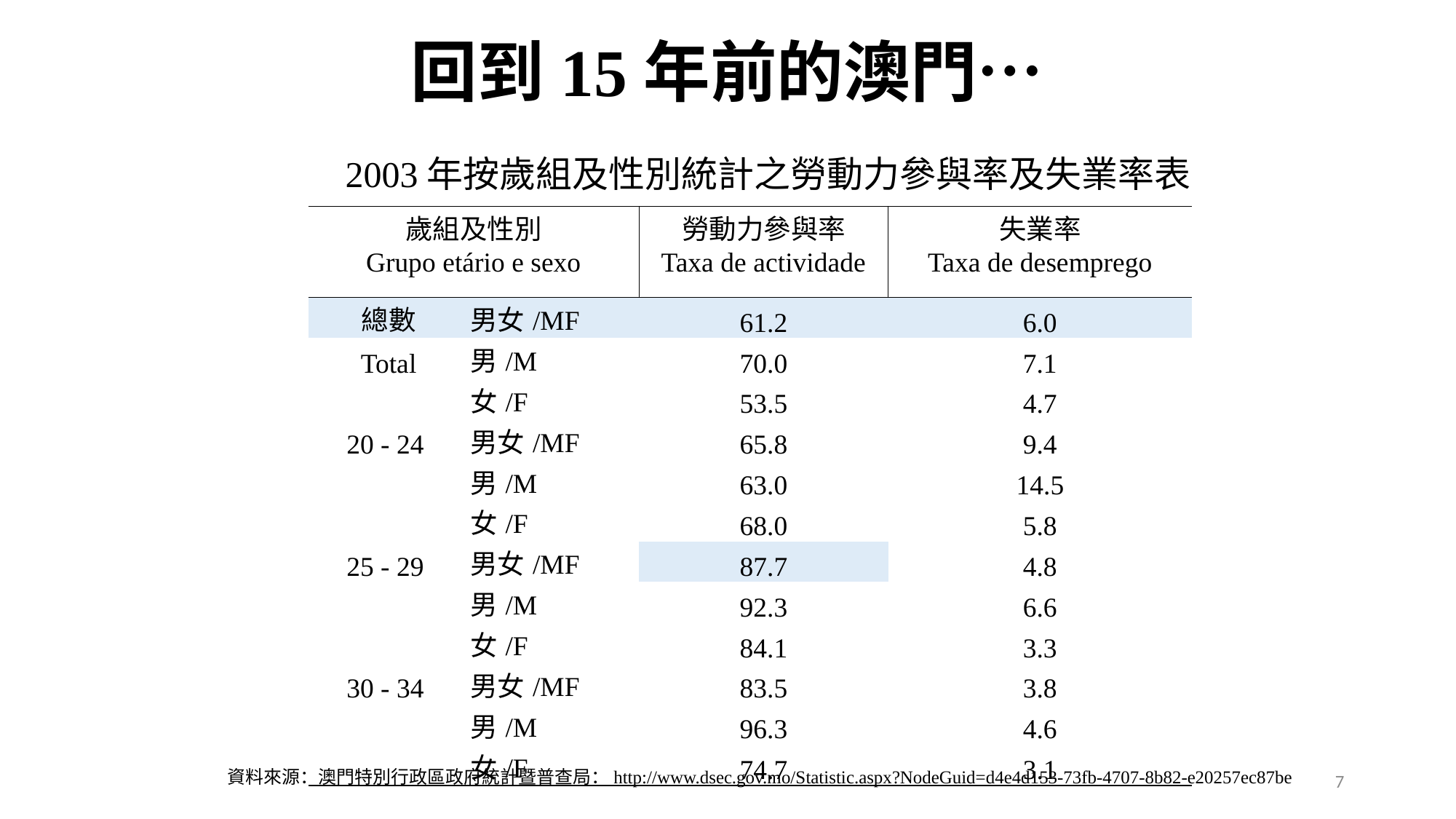

# 回到15年前的澳門…
2003年按歲組及性別統計之勞動力參與率及失業率表
| 歲組及性別 |  |  | 勞動力參與率 | 失業率 |
| --- | --- | --- | --- | --- |
| Grupo etário e sexo |  |  | Taxa de actividade | Taxa de desemprego |
| 總數 | 男女/MF |  | 61.2 | 6.0 |
| Total | 男/M |  | 70.0 | 7.1 |
|  | 女/F |  | 53.5 | 4.7 |
| 20 - 24 | 男女/MF |  | 65.8 | 9.4 |
|  | 男/M |  | 63.0 | 14.5 |
|  | 女/F |  | 68.0 | 5.8 |
| 25 - 29 | 男女/MF |  | 87.7 | 4.8 |
|  | 男/M |  | 92.3 | 6.6 |
|  | 女/F |  | 84.1 | 3.3 |
| 30 - 34 | 男女/MF |  | 83.5 | 3.8 |
|  | 男/M |  | 96.3 | 4.6 |
|  | 女/F |  | 74.7 | 3.1 |
7
資料來源：澳門特別行政區政府統計暨普查局：http://www.dsec.gov.mo/Statistic.aspx?NodeGuid=d4e4d153-73fb-4707-8b82-e20257ec87be